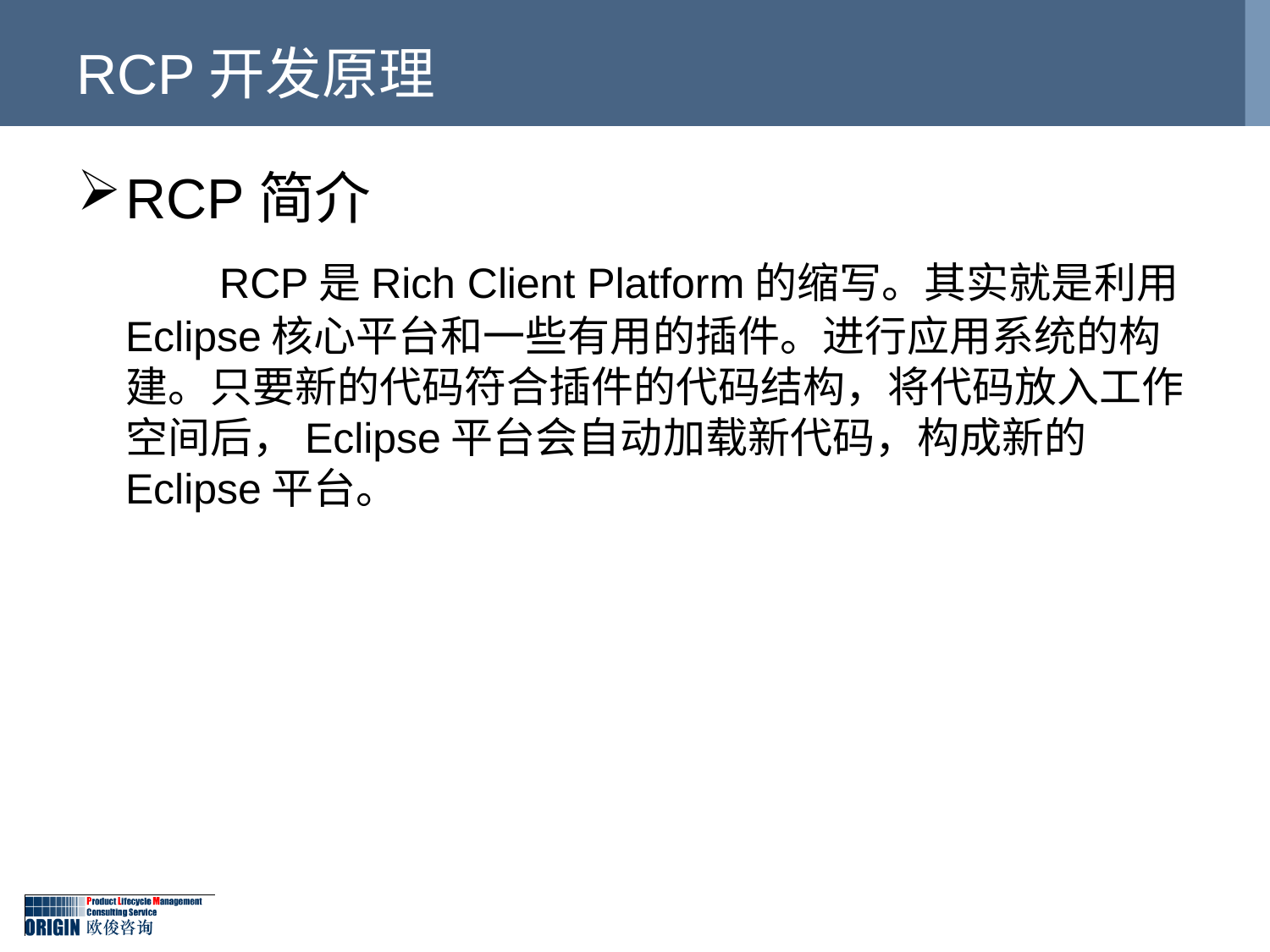

# RCP开发原理
RCP简介
	      RCP是Rich Client Platform的缩写。其实就是利用Eclipse核心平台和一些有用的插件。进行应用系统的构建。只要新的代码符合插件的代码结构，将代码放入工作空间后，Eclipse平台会自动加载新代码，构成新的Eclipse平台。